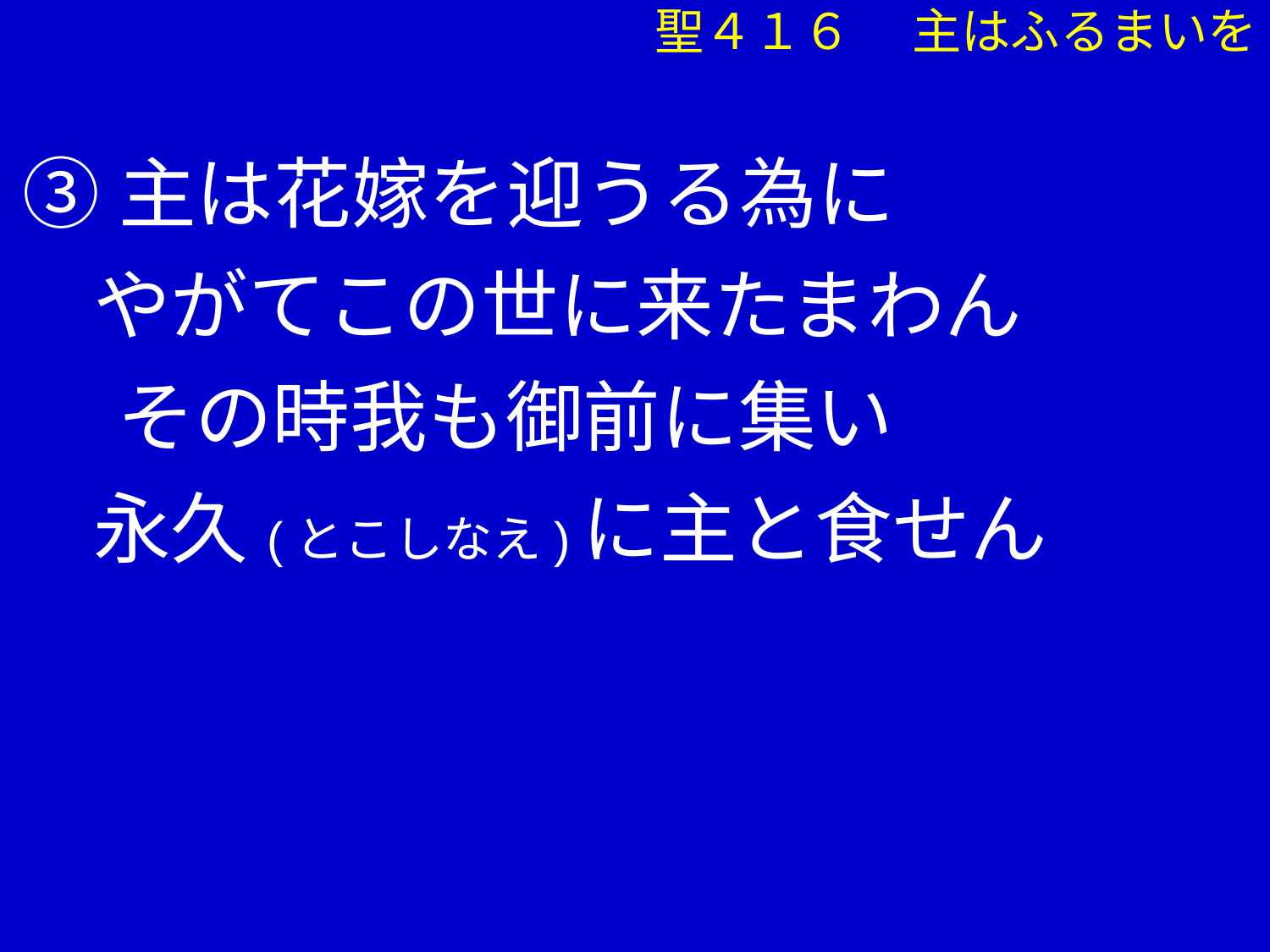

聖４１６ 　主はふるまいを
③主は花嫁を迎うる為に
   やがてこの世に来たまわん
　 その時我も御前に集い
   永久(とこしなえ)に主と食せん